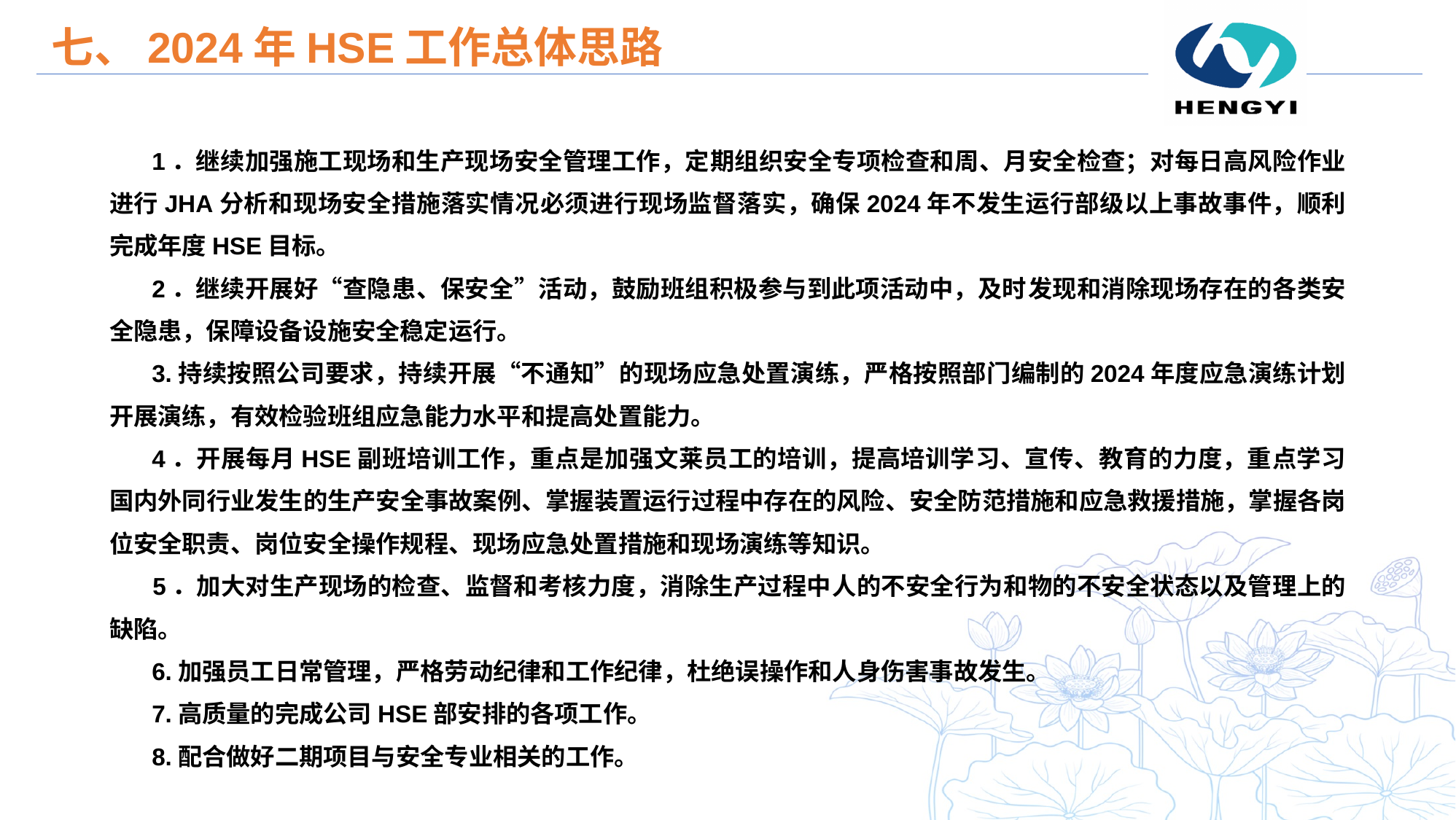

七、2024年HSE工作总体思路
1．继续加强施工现场和生产现场安全管理工作，定期组织安全专项检查和周、月安全检查；对每日高风险作业进行JHA分析和现场安全措施落实情况必须进行现场监督落实，确保2024年不发生运行部级以上事故事件，顺利完成年度HSE目标。
2．继续开展好“查隐患、保安全”活动，鼓励班组积极参与到此项活动中，及时发现和消除现场存在的各类安全隐患，保障设备设施安全稳定运行。
3.持续按照公司要求，持续开展“不通知”的现场应急处置演练，严格按照部门编制的2024年度应急演练计划开展演练，有效检验班组应急能力水平和提高处置能力。
4．开展每月HSE副班培训工作，重点是加强文莱员工的培训，提高培训学习、宣传、教育的力度，重点学习国内外同行业发生的生产安全事故案例、掌握装置运行过程中存在的风险、安全防范措施和应急救援措施，掌握各岗位安全职责、岗位安全操作规程、现场应急处置措施和现场演练等知识。
5．加大对生产现场的检查、监督和考核力度，消除生产过程中人的不安全行为和物的不安全状态以及管理上的缺陷。
6.加强员工日常管理，严格劳动纪律和工作纪律，杜绝误操作和人身伤害事故发生。
7.高质量的完成公司HSE部安排的各项工作。
8.配合做好二期项目与安全专业相关的工作。